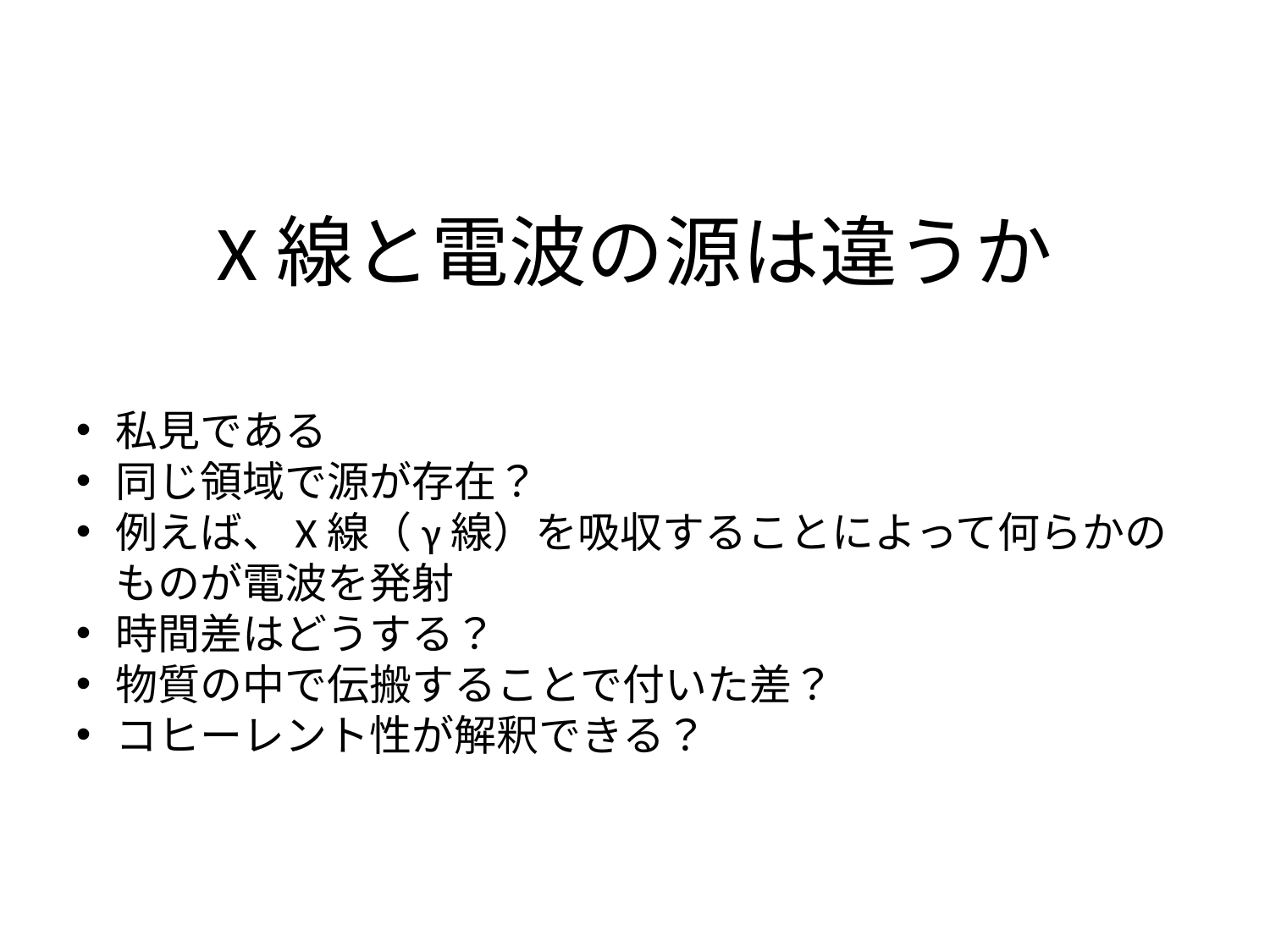

# X線と電波の源は違うか
私見である
同じ領域で源が存在？
例えば、X線（γ線）を吸収することによって何らかのものが電波を発射
時間差はどうする？
物質の中で伝搬することで付いた差？
コヒーレント性が解釈できる？